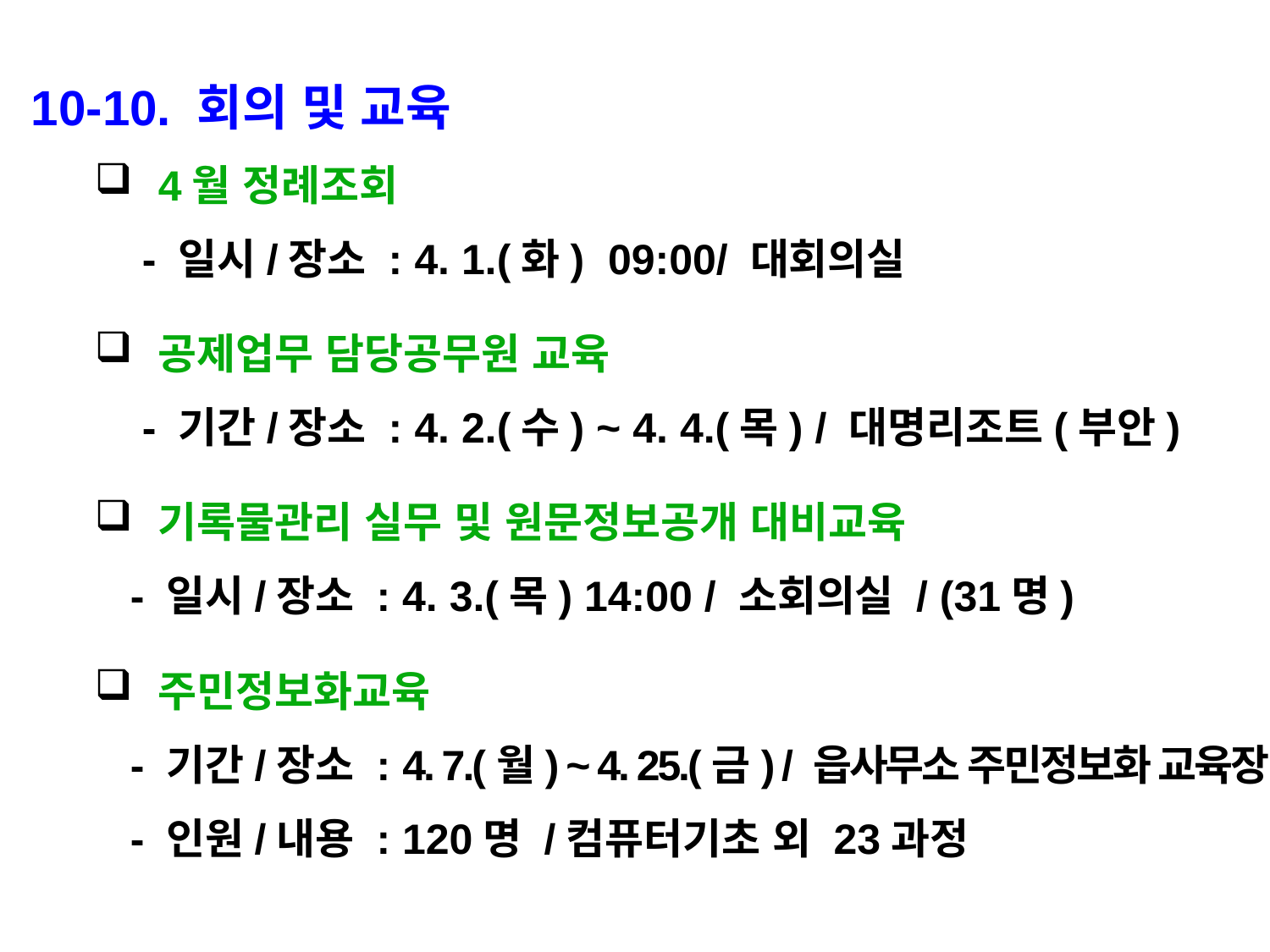

10-10. 회의 및 교육
4월 정례조회
    - 일시/장소 : 4. 1.(화)  09:00/ 대회의실

공제업무 담당공무원 교육
    - 기간/장소 : 4. 2.(수) ~ 4. 4.(목) / 대명리조트(부안)

기록물관리 실무 및 원문정보공개 대비교육
   - 일시/장소 : 4. 3.(목) 14:00 / 소회의실 / (31명)

주민정보화교육
   - 기간/장소 : 4. 7.(월) ~ 4. 25.(금) / 읍사무소 주민정보화 교육장
   - 인원/내용 : 120명 /컴퓨터기초 외 23과정